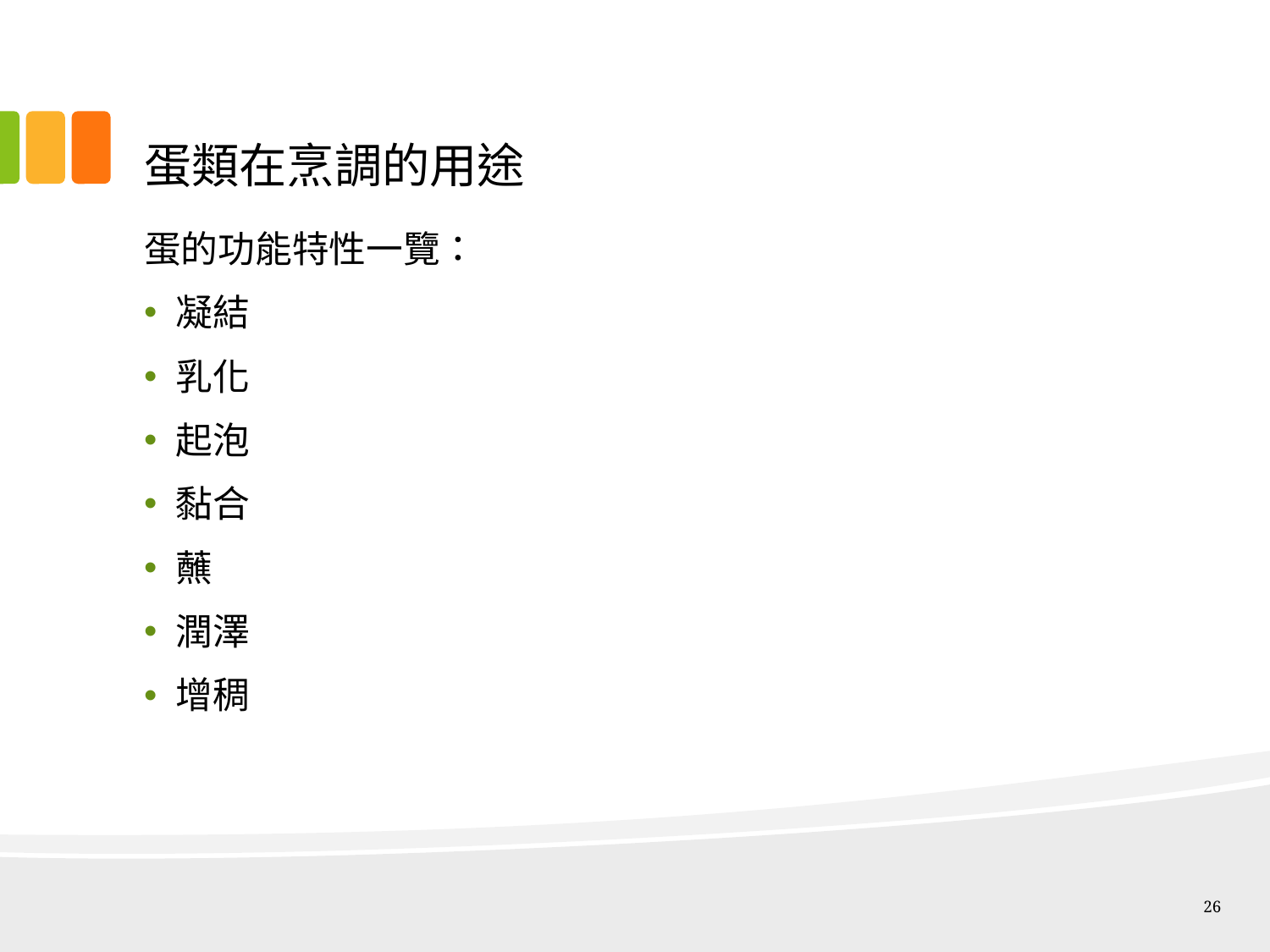

# 蛋類在烹調的用途
蛋的功能特性一覽：
凝結
乳化
起泡
黏合
蘸
潤澤
增稠
26